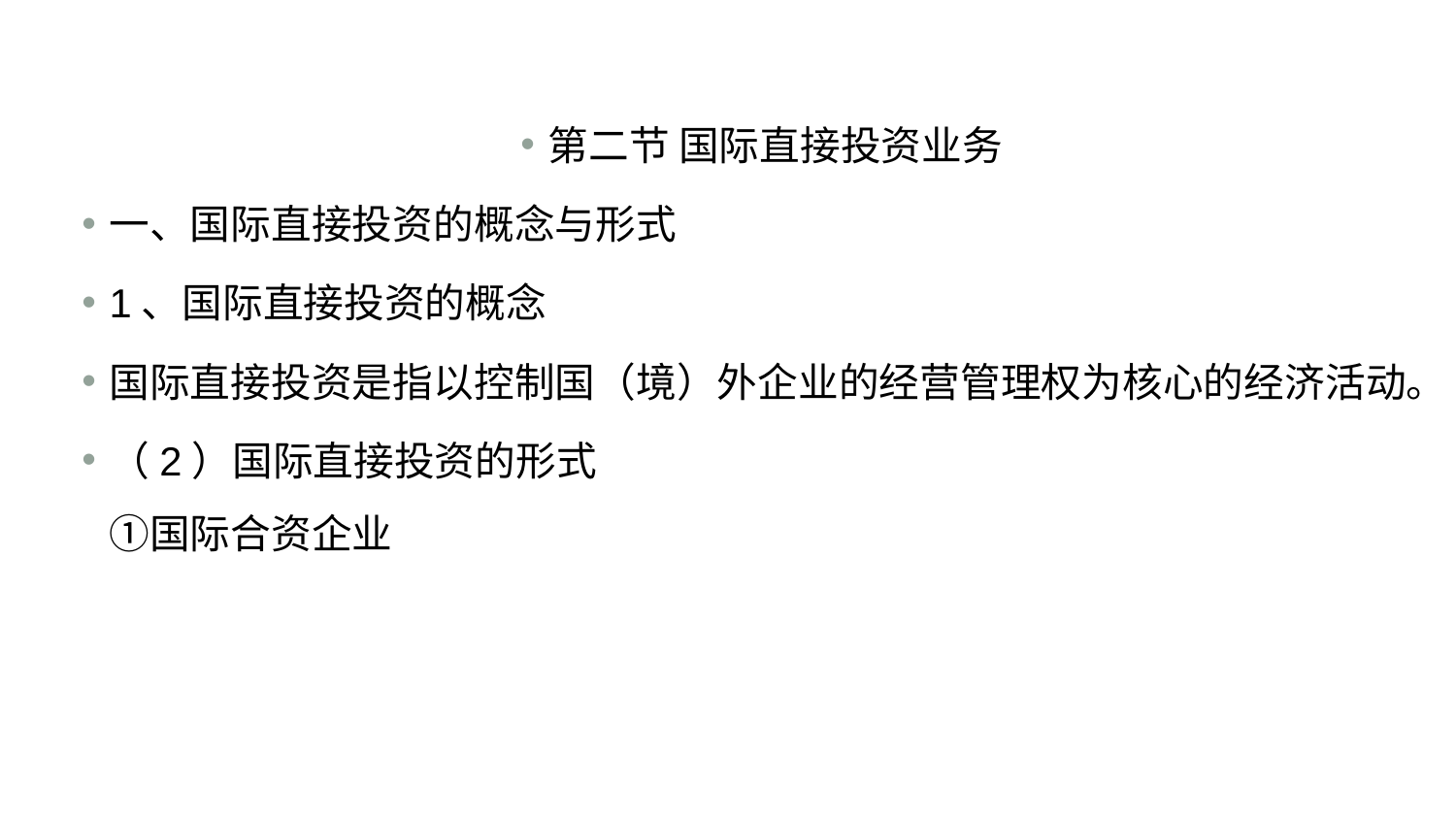

#
第二节 国际直接投资业务
一、国际直接投资的概念与形式
1、国际直接投资的概念
国际直接投资是指以控制国（境）外企业的经营管理权为核心的经济活动。
（2）国际直接投资的形式
①国际合资企业